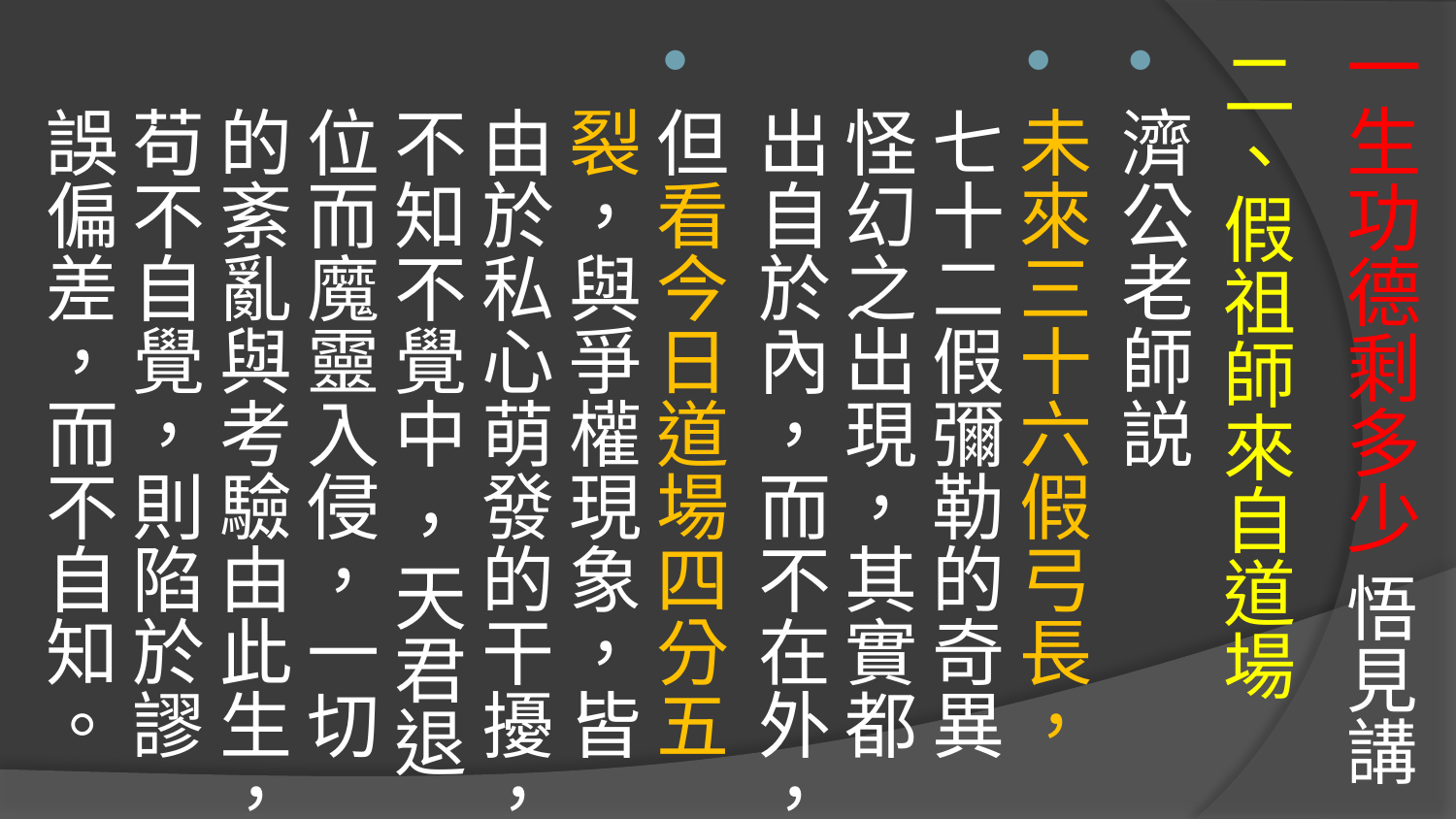

# 一生功德剩多少 悟見講
二、假祖師來自道場
濟公老師説
未來三十六假弓長，七十二假彌勒的奇異怪幻之出現，其實都出自於內，而不在外，
但看今日道場四分五裂，與爭權現象，皆由於私心萌發的干擾，不知不覺中 ，天君退位而魔靈入侵，一切的紊亂與考驗由此生，苟不自覺，則陷於謬誤偏差，而不自知。